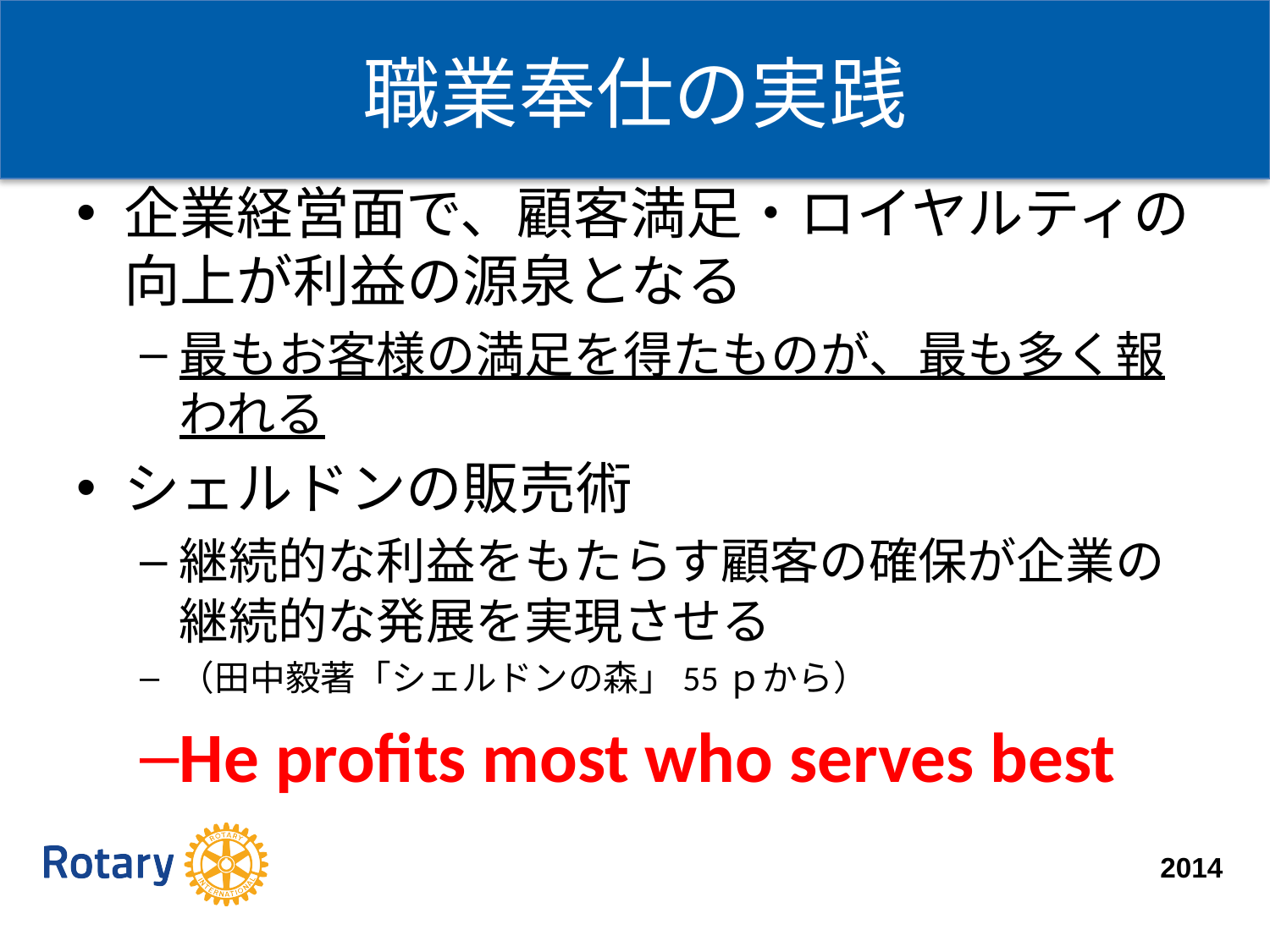

# 職業奉仕の実践
企業経営面で、顧客満足・ロイヤルティの向上が利益の源泉となる
最もお客様の満足を得たものが、最も多く報われる
シェルドンの販売術
継続的な利益をもたらす顧客の確保が企業の継続的な発展を実現させる
（田中毅著「シェルドンの森」55ｐから）
He profits most who serves best